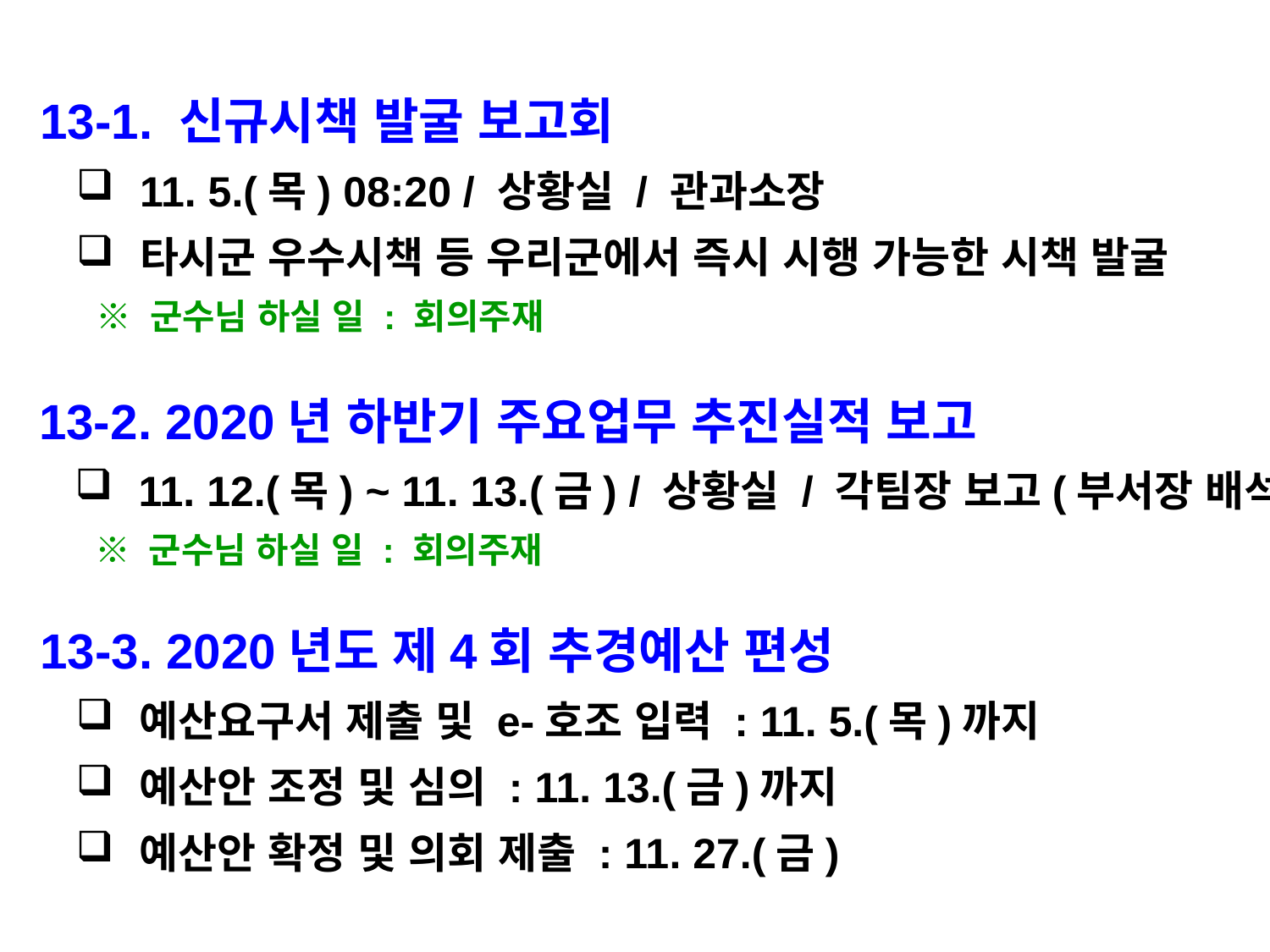

13-1. 신규시책 발굴 보고회
11. 5.(목) 08:20 / 상황실 / 관과소장
타시군 우수시책 등 우리군에서 즉시 시행 가능한 시책 발굴
  ※ 군수님 하실 일 : 회의주재
  13-2. 2020년 하반기 주요업무 추진실적 보고
11. 12.(목) ~ 11. 13.(금) / 상황실 / 각팀장 보고(부서장 배석)
  ※ 군수님 하실 일 : 회의주재
  13-3. 2020년도 제4회 추경예산 편성
예산요구서 제출 및 e-호조 입력 : 11. 5.(목)까지
예산안 조정 및 심의 : 11. 13.(금)까지
예산안 확정 및 의회 제출 : 11. 27.(금)